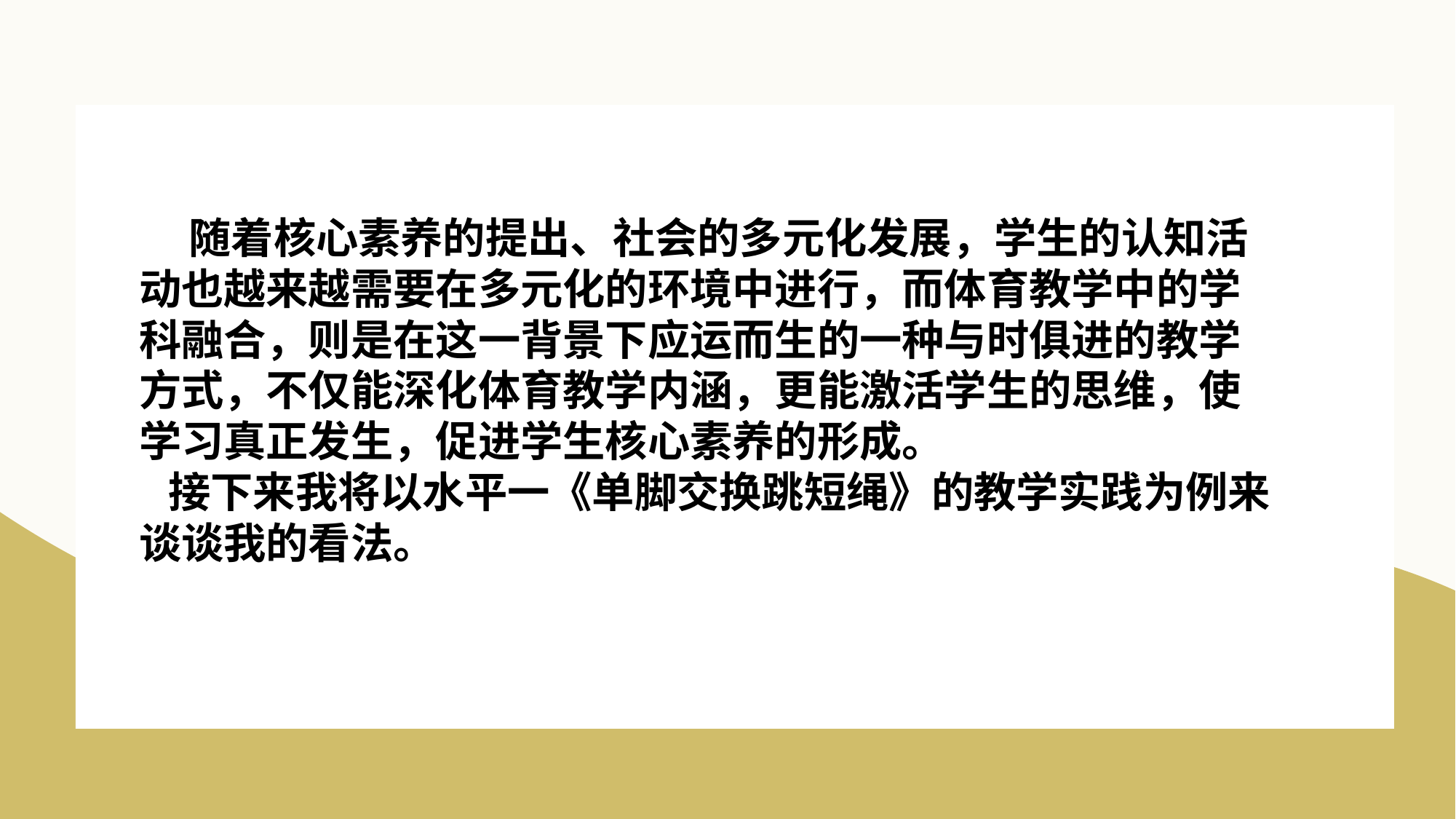

随着核心素养的提出、社会的多元化发展，学生的认知活动也越来越需要在多元化的环境中进行，而体育教学中的学科融合，则是在这一背景下应运而生的一种与时俱进的教学方式，不仅能深化体育教学内涵，更能激活学生的思维，使学习真正发生，促进学生核心素养的形成。
  接下来我将以水平一《单脚交换跳短绳》的教学实践为例来谈谈我的看法。